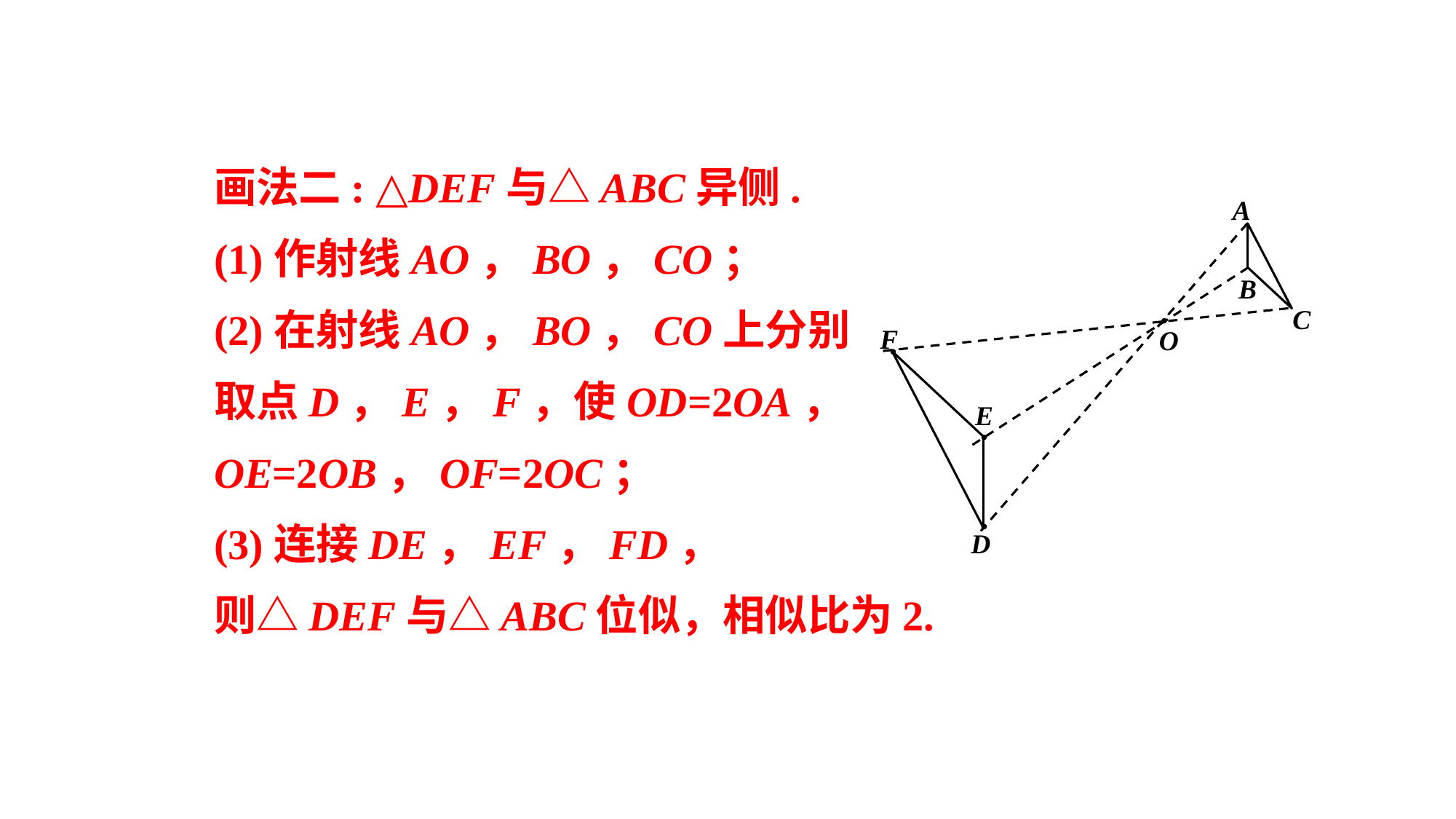

画法二: △DEF与△ABC异侧.
(1)作射线AO，BO，CO；
(2)在射线AO，BO，CO上分别
取点D，E，F，使OD=2OA，
OE=2OB，OF=2OC；
(3)连接DE，EF，FD，
则△DEF与△ABC位似，相似比为2.
A

B

C

F
O

E

D